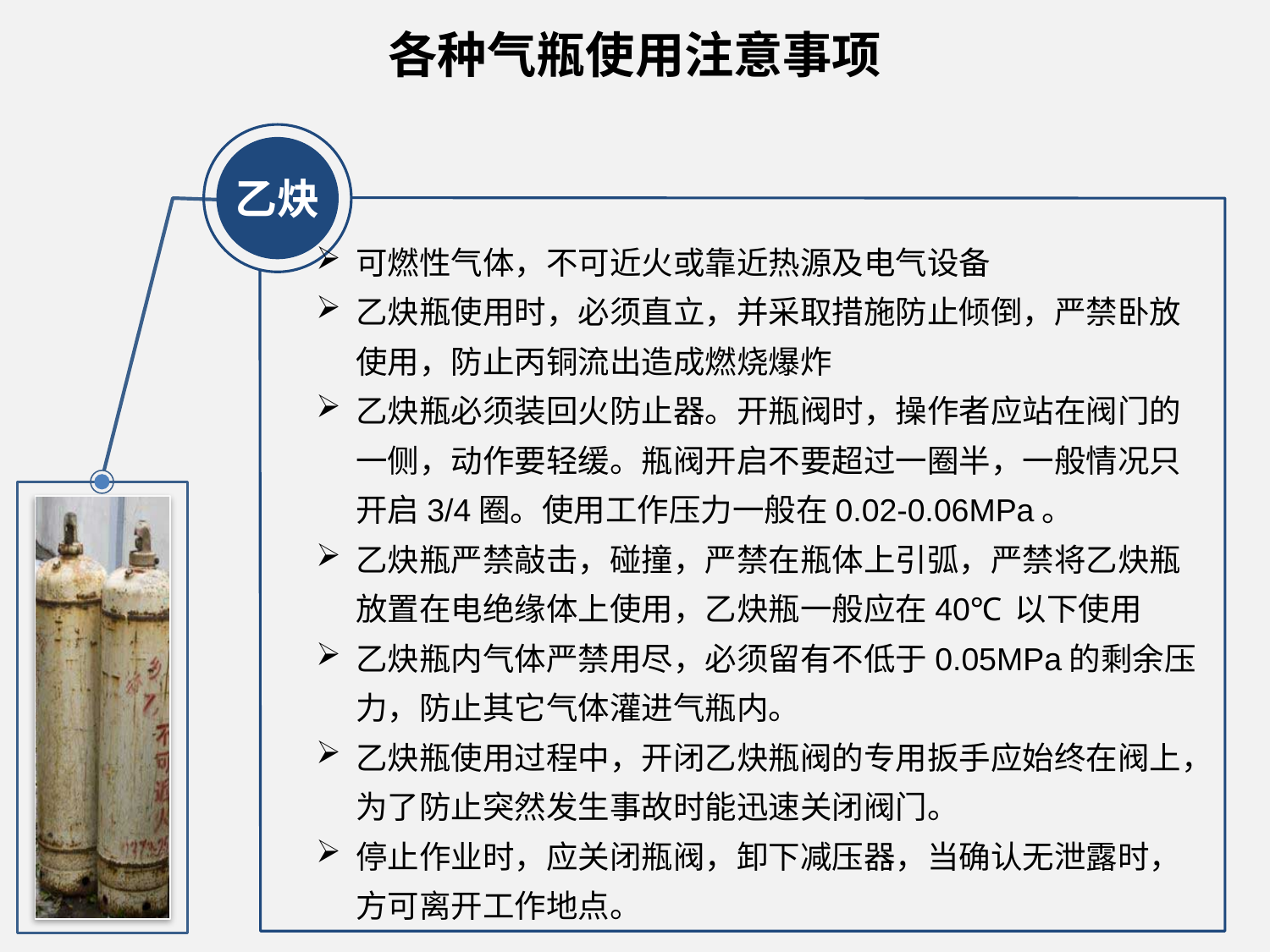

# 各种气瓶使用注意事项

乙炔

可燃性气体，不可近火或靠近热源及电气设备
乙炔瓶使用时，必须直立，并采取措施防止倾倒，严禁卧放使用，防止丙铜流出造成燃烧爆炸
乙炔瓶必须装回火防止器。开瓶阀时，操作者应站在阀门的一侧，动作要轻缓。瓶阀开启不要超过一圈半，一般情况只开启3/4圈。使用工作压力一般在0.02-0.06MPa。
乙炔瓶严禁敲击，碰撞，严禁在瓶体上引弧，严禁将乙炔瓶放置在电绝缘体上使用，乙炔瓶一般应在40℃以下使用
乙炔瓶内气体严禁用尽，必须留有不低于0.05MPa的剩余压力，防止其它气体灌进气瓶内。
乙炔瓶使用过程中，开闭乙炔瓶阀的专用扳手应始终在阀上，为了防止突然发生事故时能迅速关闭阀门。
停止作业时，应关闭瓶阀，卸下减压器，当确认无泄露时，方可离开工作地点。